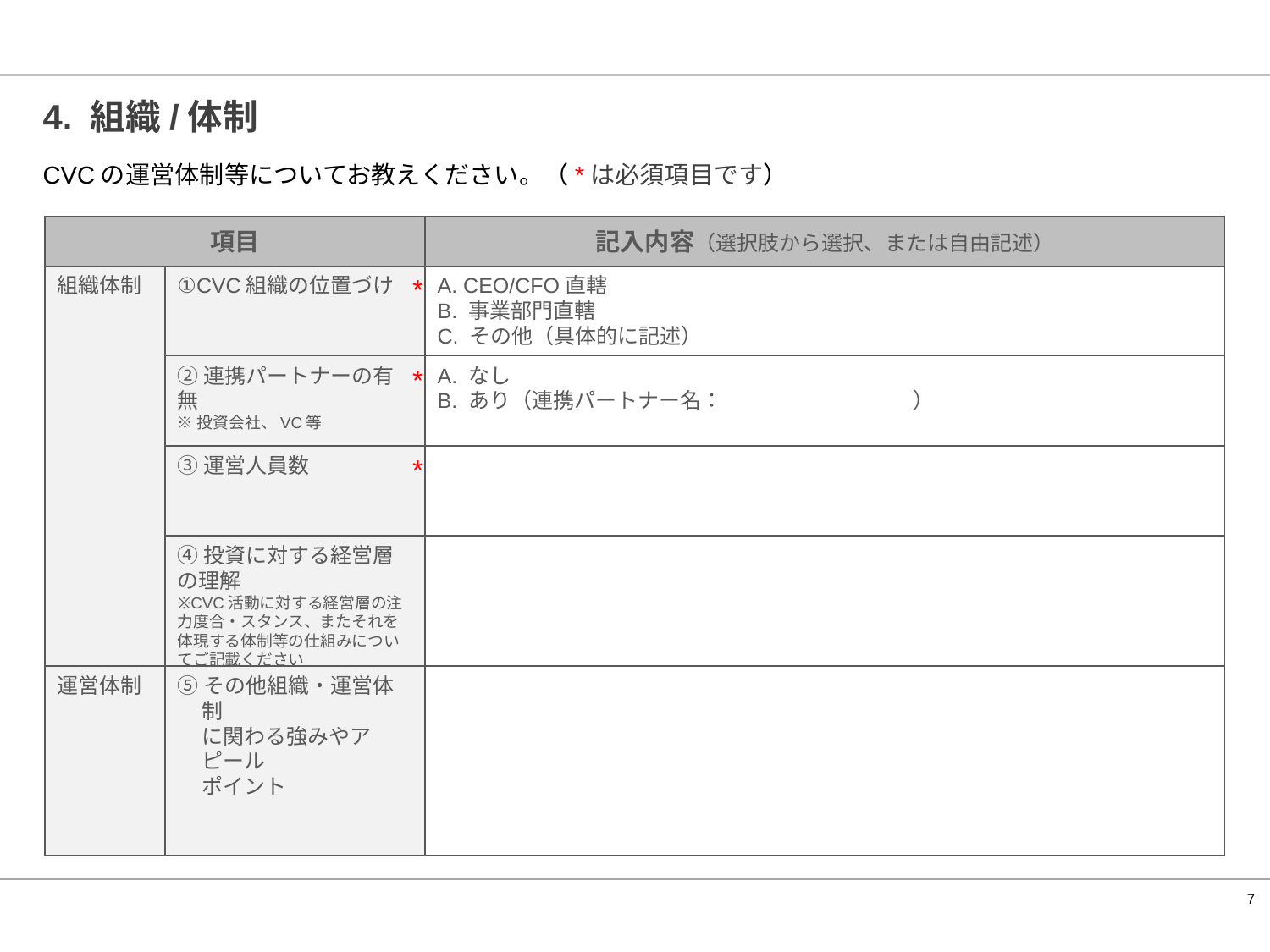

# 4. 組織/体制
CVCの運営体制等についてお教えください。（*は必須項目です）
項目
記入内容（選択肢から選択、または自由記述）
組織体制
①CVC組織の位置づけ
*
A. CEO/CFO直轄
B. 事業部門直轄
C. その他（具体的に記述）
②連携パートナーの有無
※投資会社、VC等
*
A. なし
B. あり（連携パートナー名：　　　　　　　　　）
③運営人員数
*

④投資に対する経営層の理解
※CVC活動に対する経営層の注力度合・スタンス、またそれを体現する体制等の仕組みについてご記載ください

運営体制
⑤その他組織・運営体制
	に関わる強みやアピール
	ポイント